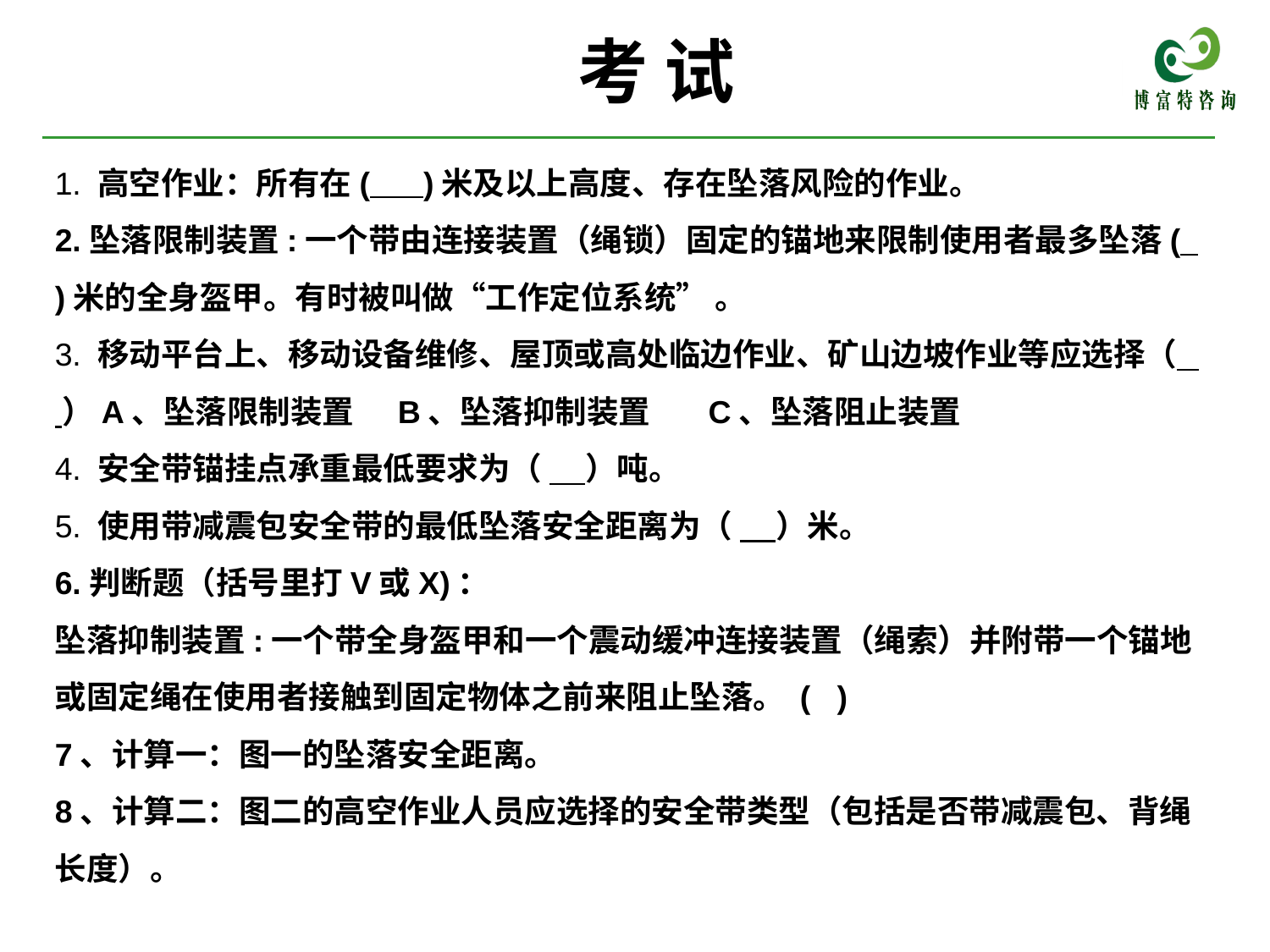

考 试
1. 高空作业：所有在(      )米及以上高度、存在坠落风险的作业。
2.坠落限制装置:一个带由连接装置（绳锁）固定的锚地来限制使用者最多坠落(   )米的全身盔甲。有时被叫做“工作定位系统” 。
3. 移动平台上、移动设备维修、屋顶或高处临边作业、矿山边坡作业等应选择（     ）A、坠落限制装置     B、坠落抑制装置       C、坠落阻止装置
4. 安全带锚挂点承重最低要求为（      ）吨。
5. 使用带减震包安全带的最低坠落安全距离为（      ）米。
6.判断题（括号里打V或X)：
坠落抑制装置:一个带全身盔甲和一个震动缓冲连接装置（绳索）并附带一个锚地或固定绳在使用者接触到固定物体之前来阻止坠落。 (   )
7、计算一：图一的坠落安全距离。
8、计算二：图二的高空作业人员应选择的安全带类型（包括是否带减震包、背绳长度）。